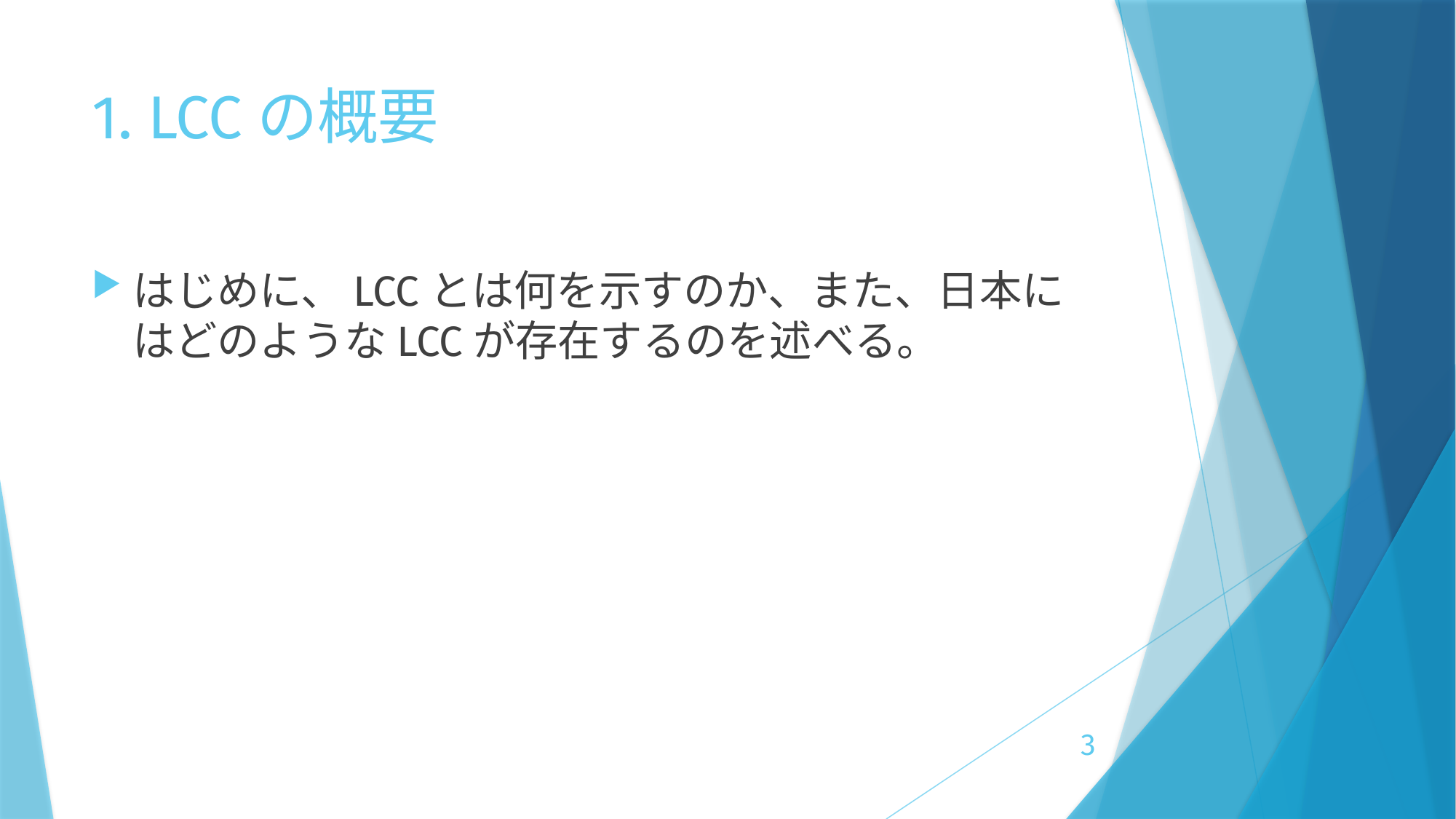

# 1. LCCの概要
はじめに、LCCとは何を示すのか、また、日本にはどのようなLCCが存在するのを述べる。
3